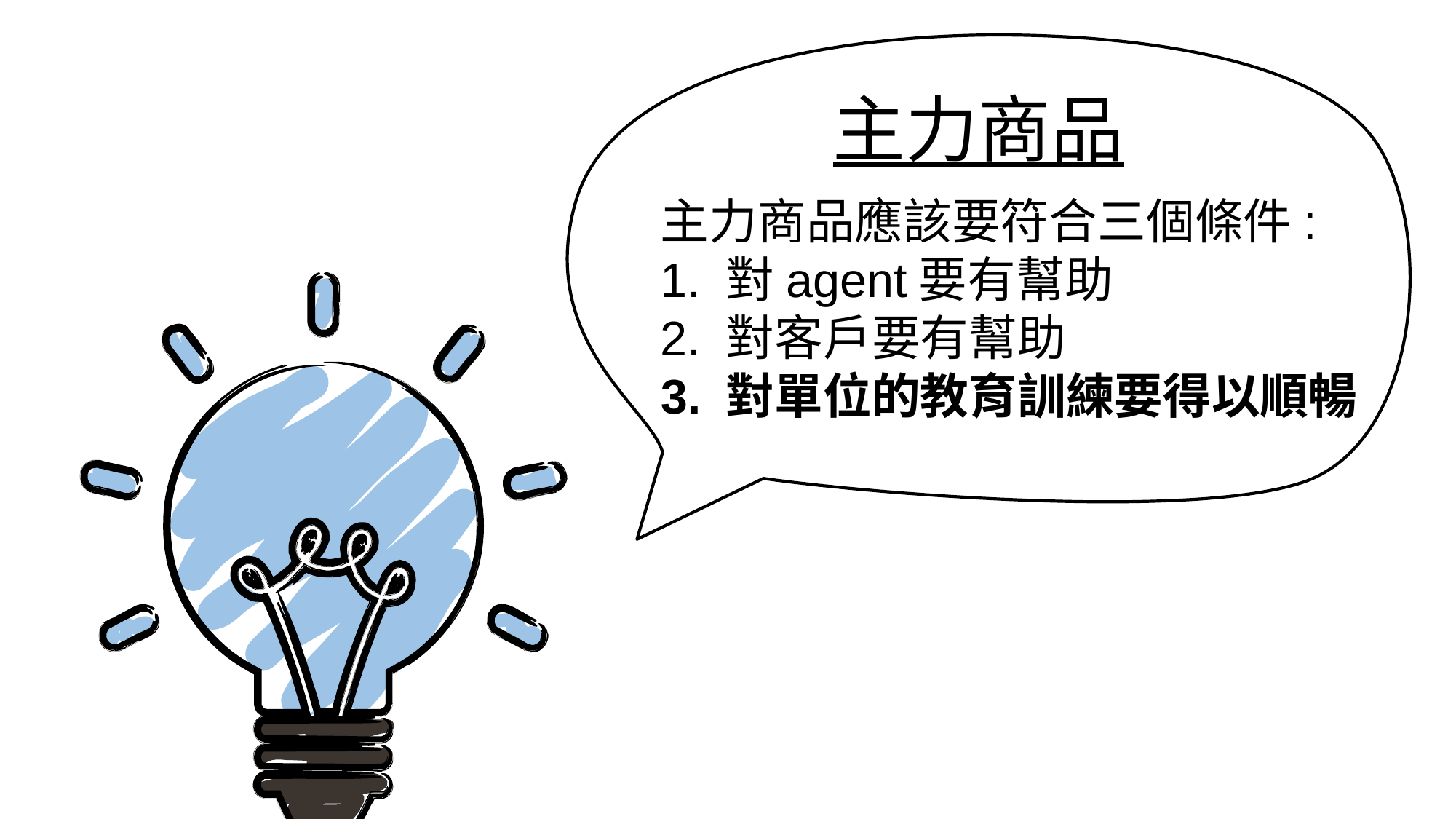

主力商品
主力商品應該要符合三個條件:
1. 對agent要有幫助
2. 對客戶要有幫助
3. 對單位的教育訓練要得以順暢